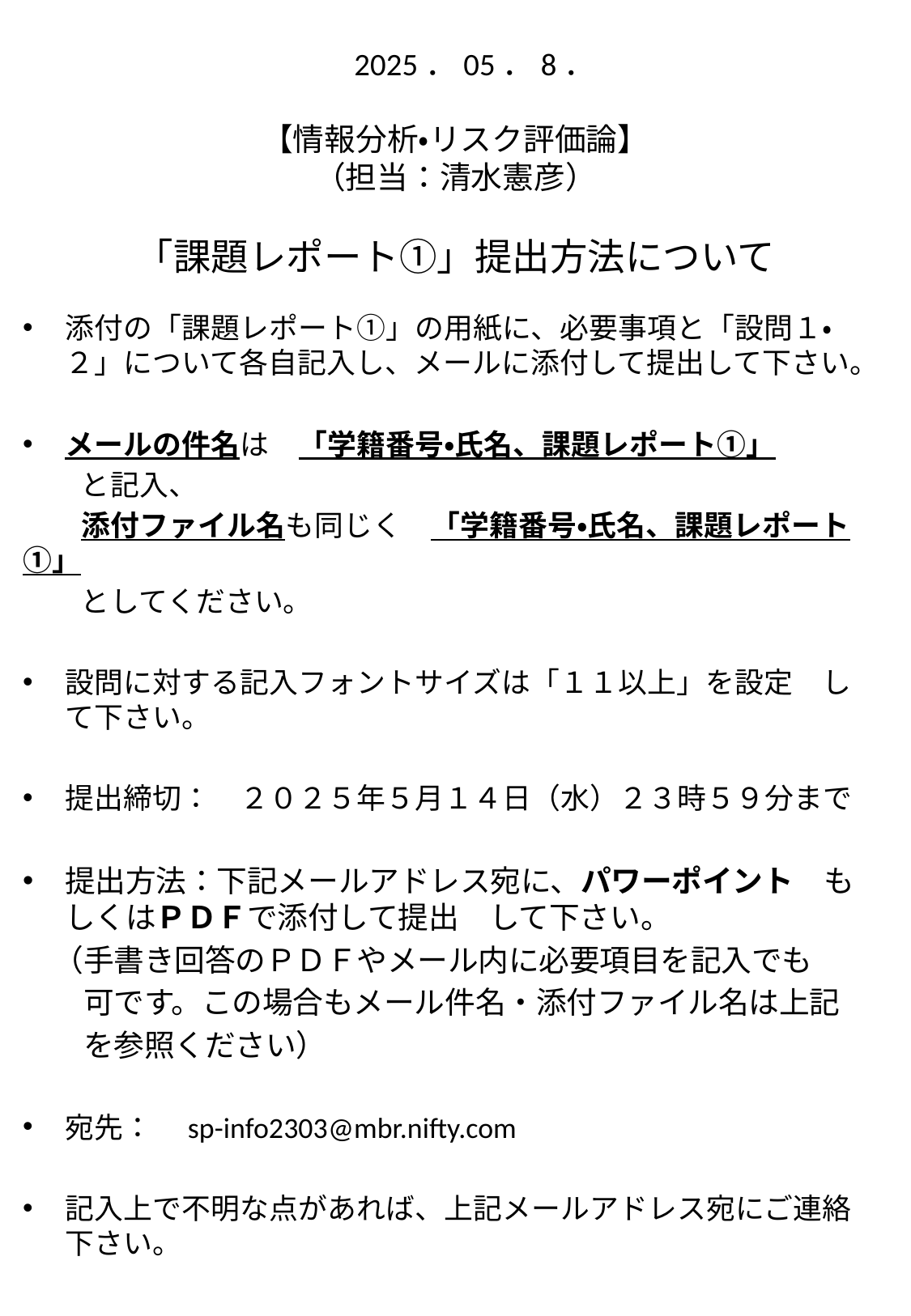

# 2025．05．8． 【情報分析・リスク評価論】 （担当：清水憲彦） 「課題レポート①」提出方法について
添付の「課題レポート①」の用紙に、必要事項と「設問１・２」について各自記入し、メールに添付して提出して下さい。

メールの件名は　「学籍番号・氏名、課題レポート①」
　　と記入、
　　添付ファイル名も同じく　「学籍番号・氏名、課題レポート①」
　　としてください。

設問に対する記入フォントサイズは「１１以上」を設定　して下さい。

提出締切：　２０２５年５月１４日（水）２３時５９分まで

提出方法：下記メールアドレス宛に、パワーポイント　もしくはＰＤＦで添付して提出　して下さい。
　（手書き回答のＰＤＦやメール内に必要項目を記入でも
　　可です。この場合もメール件名・添付ファイル名は上記
　　を参照ください）

宛先：　sp-info2303@mbr.nifty.com

記入上で不明な点があれば、上記メールアドレス宛にご連絡下さい。